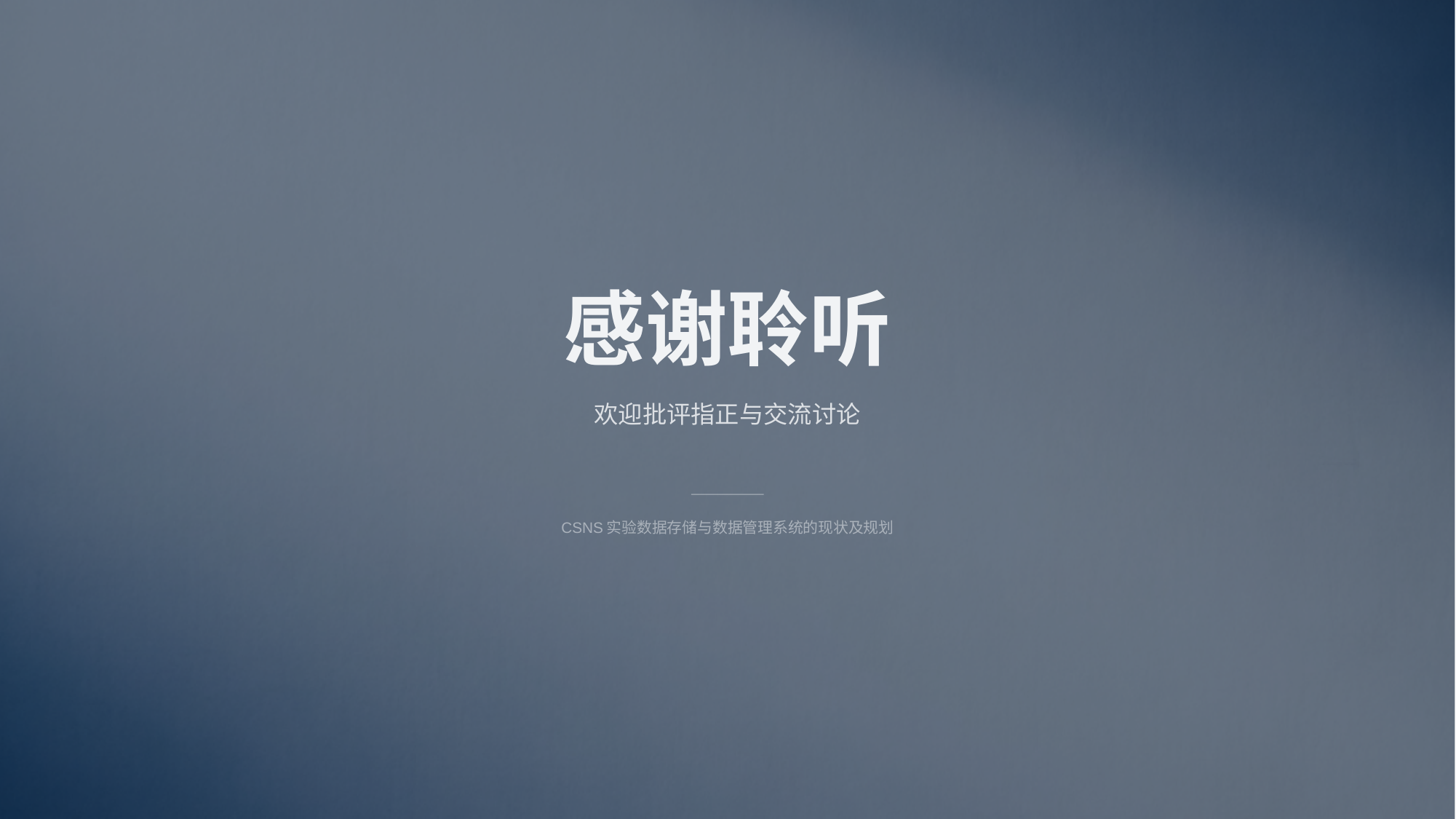

感谢聆听
欢迎批评指正与交流讨论

CSNS实验数据存储与数据管理系统的现状及规划